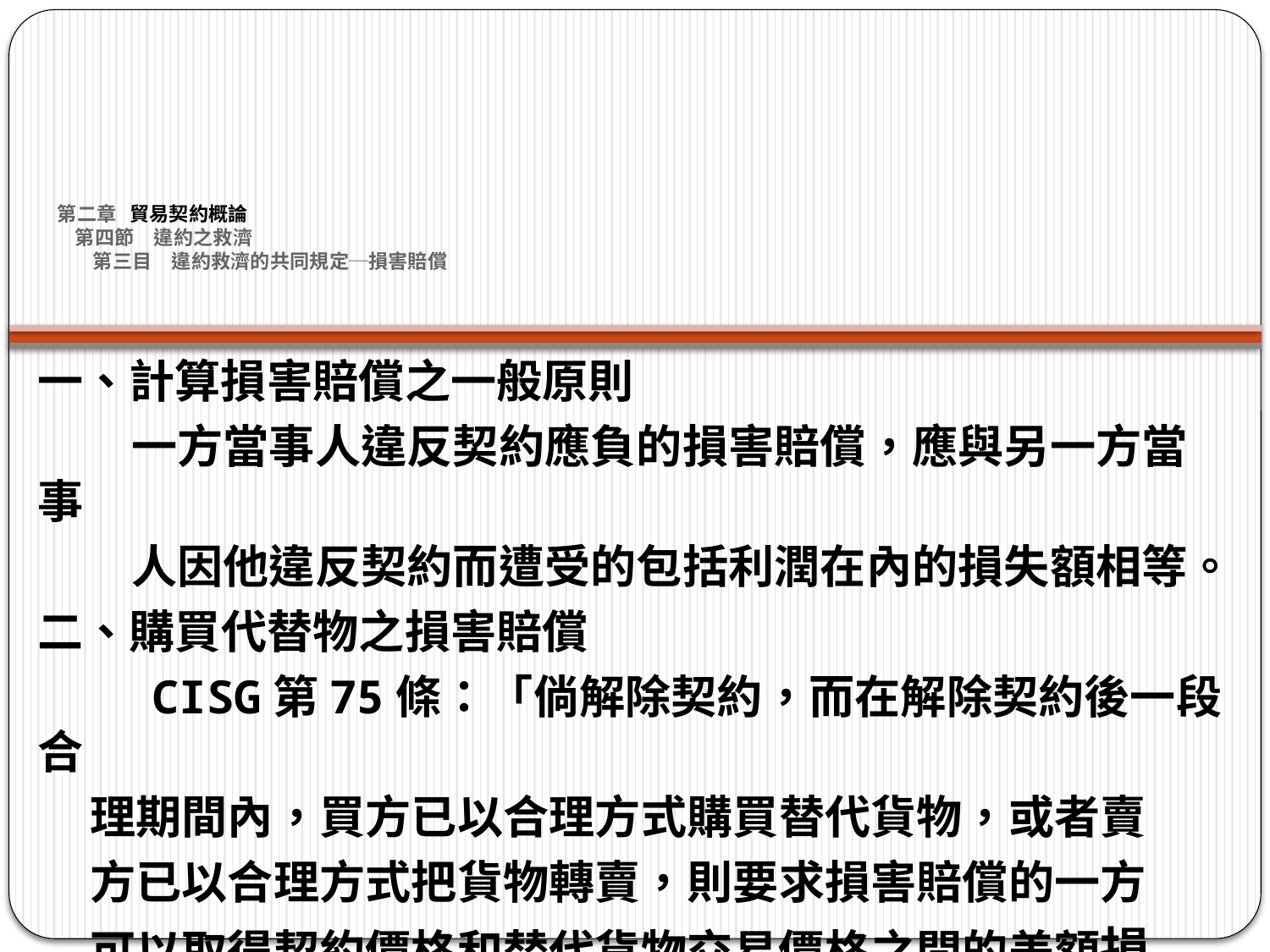

# 第二章   貿易契約概論 第四節　違約之救濟 第三目　違約救濟的共同規定─損害賠償
一、計算損害賠償之一般原則
        一方當事人違反契約應負的損害賠償，應與另一方當事
        人因他違反契約而遭受的包括利潤在內的損失額相等。
二、購買代替物之損害賠償
         CISG第75條：「倘解除契約，而在解除契約後一段合
    理期間內，買方已以合理方式購買替代貨物，或者賣
    方已以合理方式把貨物轉賣，則要求損害賠償的一方
    可以取得契約價格和替代貨物交易價格之間的差額損
    害賠償。」